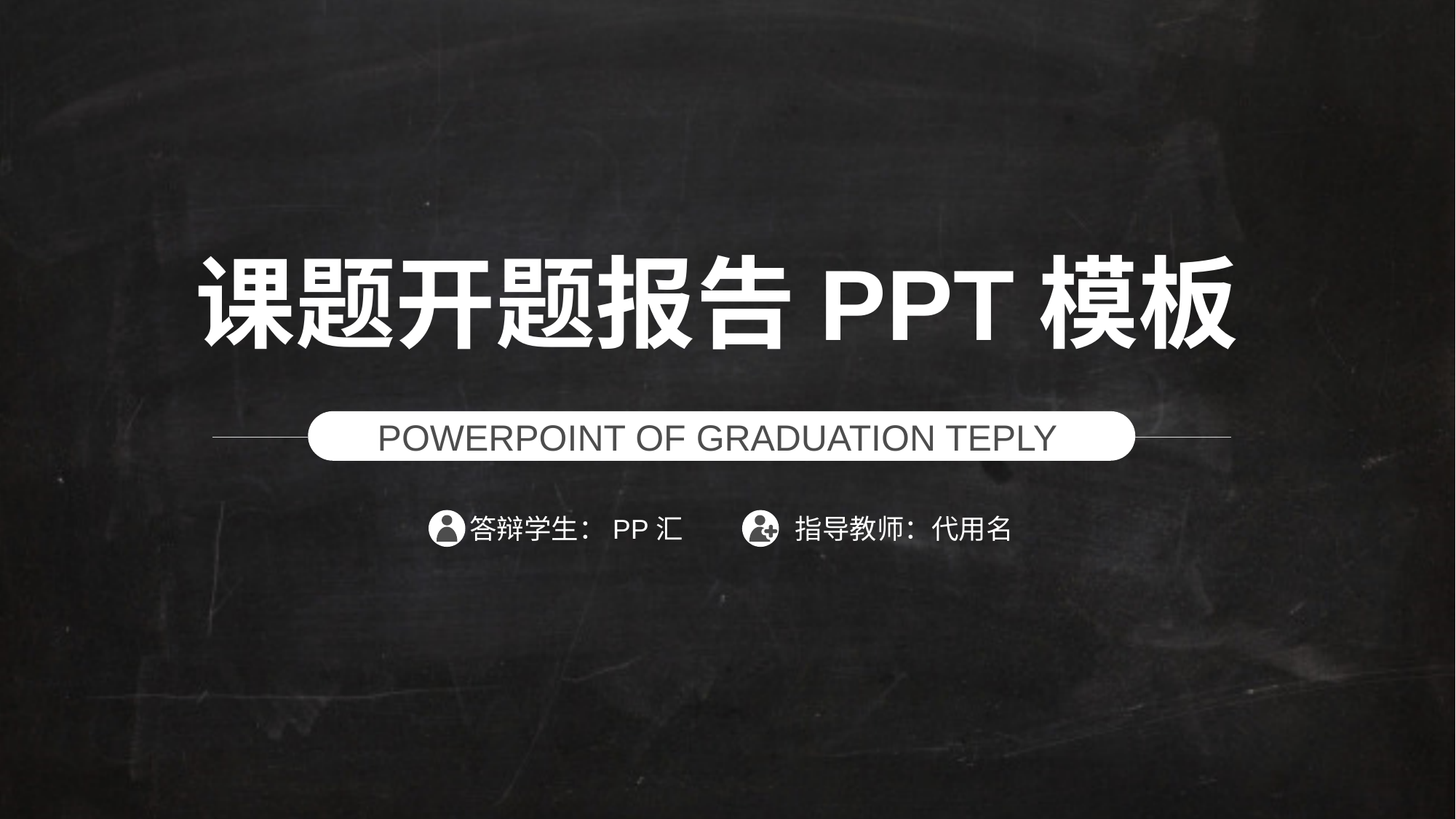

课题开题报告PPT模板
POWERPOINT OF GRADUATION TEPLY

答辩学生：PP汇
指导教师：代用名